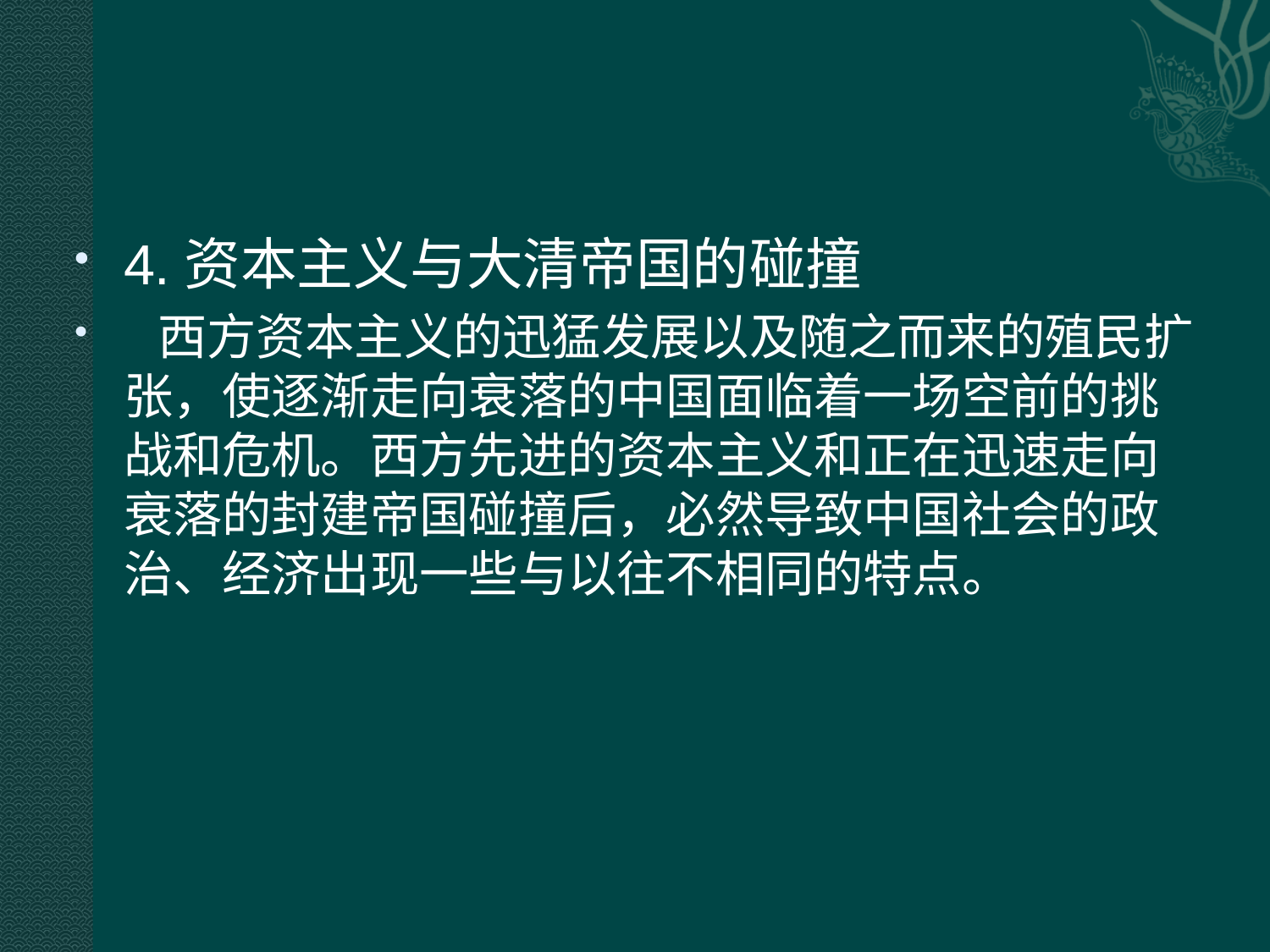

#
4.资本主义与大清帝国的碰撞
  西方资本主义的迅猛发展以及随之而来的殖民扩张，使逐渐走向衰落的中国面临着一场空前的挑战和危机。西方先进的资本主义和正在迅速走向衰落的封建帝国碰撞后，必然导致中国社会的政治、经济出现一些与以往不相同的特点。